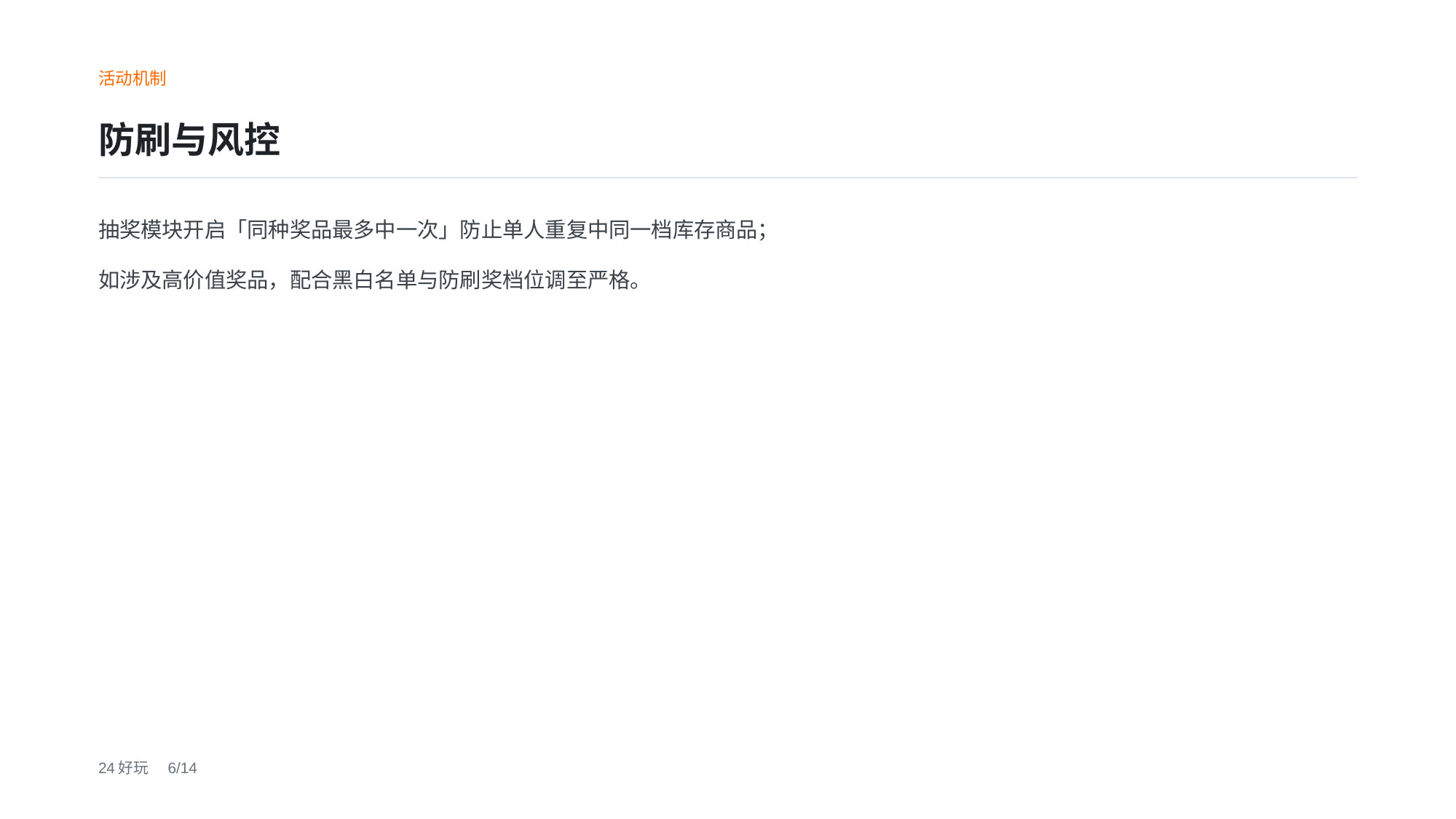

活动机制
防刷与风控

抽奖模块开启「同种奖品最多中一次」防止单人重复中同一档库存商品；
如涉及高价值奖品，配合黑白名单与防刷奖档位调至严格。
24好玩　6/14